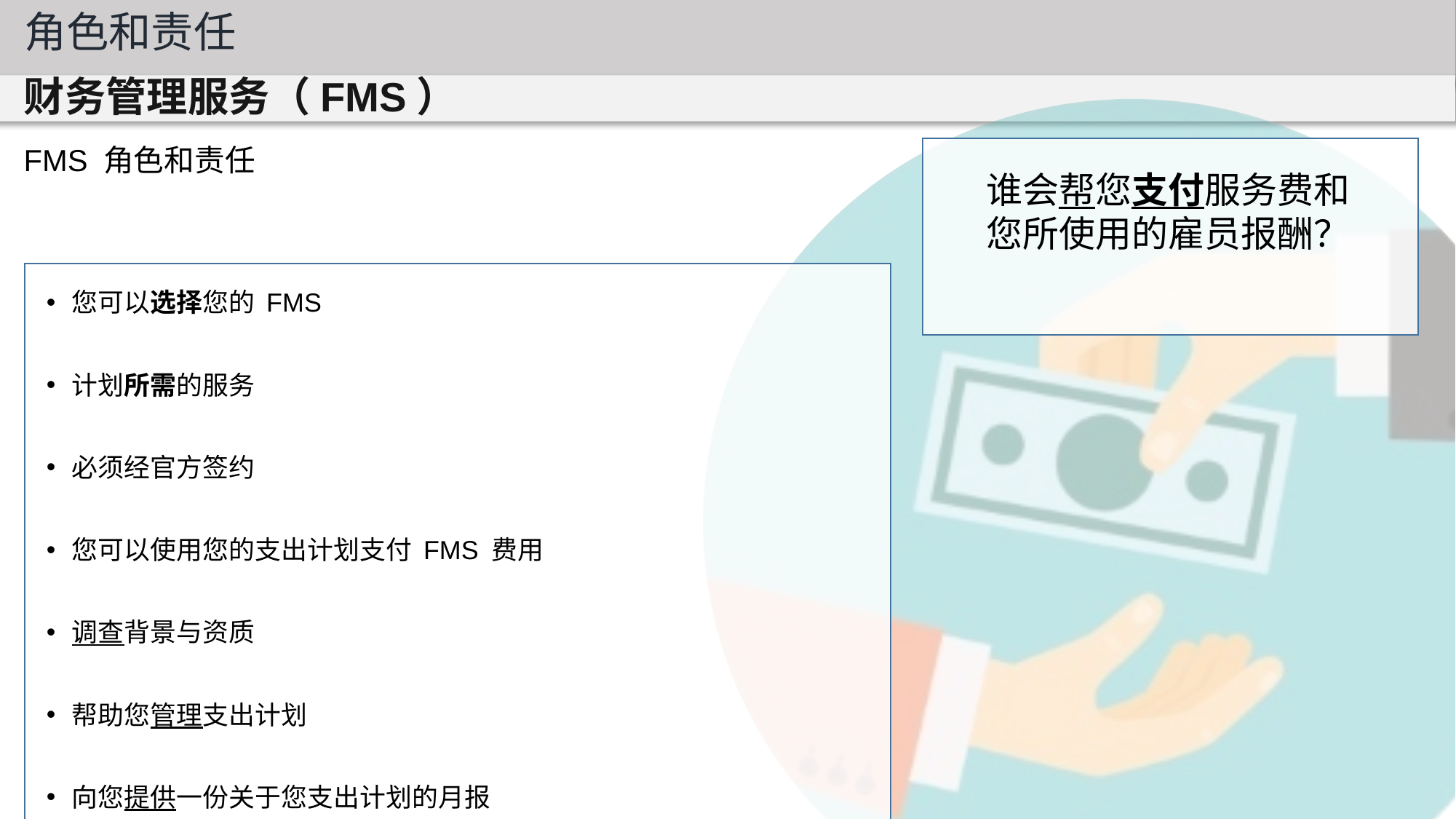

角色和责任
财务管理服务（FMS）

谁会帮您支付服务费和
您所使用的雇员报酬？
FMS 角色和责任

您可以选择您的 FMS

计划所需的服务

必须经官方签约

您可以使用您的支出计划支付 FMS 费用

调查背景与资质

帮助您管理支出计划

向您提供一份关于您支出计划的月报
person who can help you implement your program